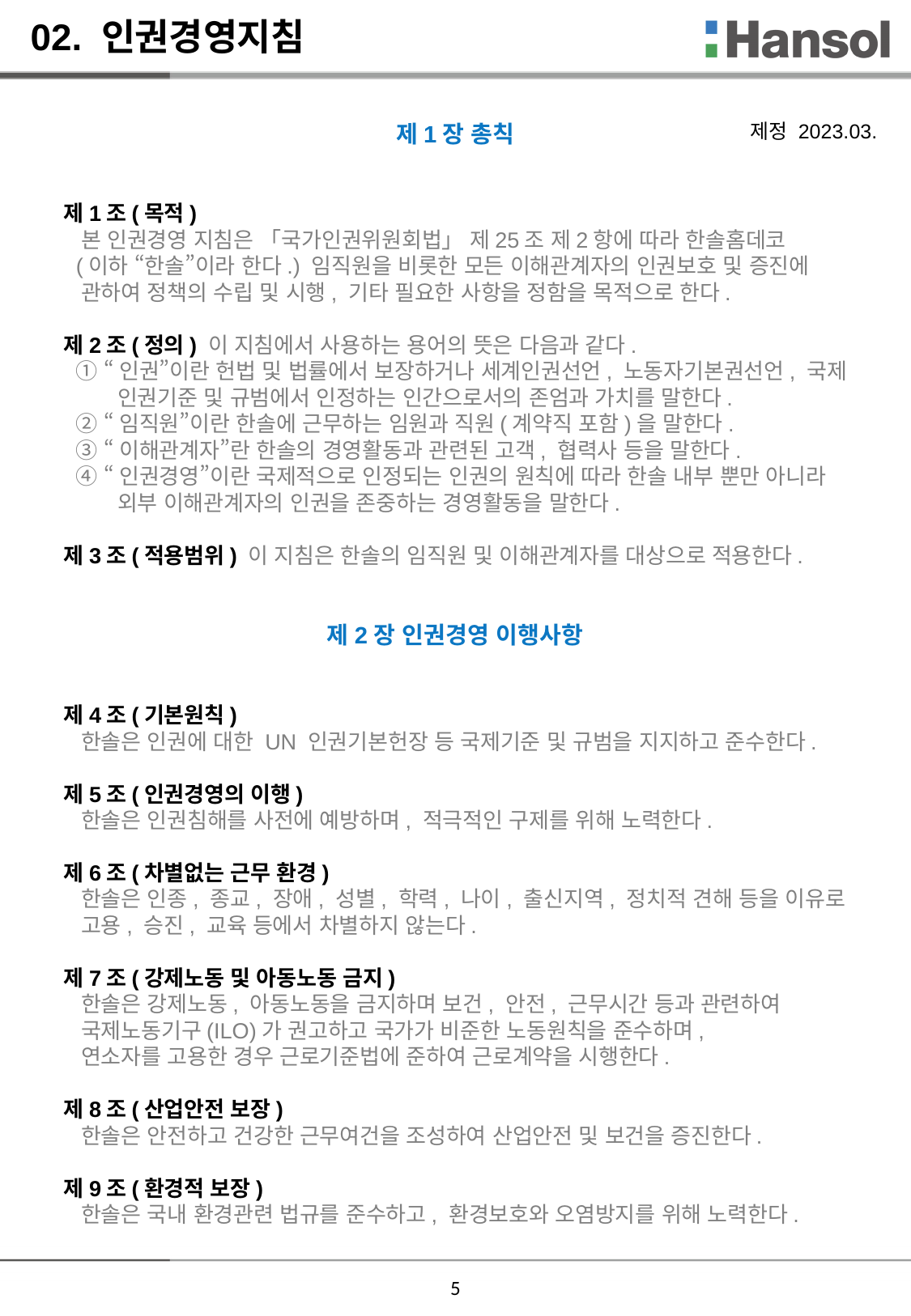

02. 인권경영지침
제1장 총칙

제1조(목적)
  본 인권경영 지침은 「국가인권위원회법」 제25조 제2항에 따라 한솔홈데코
  (이하 “한솔”이라 한다.) 임직원을 비롯한 모든 이해관계자의 인권보호 및 증진에
  관하여 정책의 수립 및 시행, 기타 필요한 사항을 정함을 목적으로 한다.

제2조(정의) 이 지침에서 사용하는 용어의 뜻은 다음과 같다.
  ① “인권”이란 헌법 및 법률에서 보장하거나 세계인권선언, 노동자기본권선언, 국제
        인권기준 및 규범에서 인정하는 인간으로서의 존엄과 가치를 말한다.
  ② “임직원”이란 한솔에 근무하는 임원과 직원(계약직 포함)을 말한다.
  ③ “이해관계자”란 한솔의 경영활동과 관련된 고객, 협력사 등을 말한다.
  ④ “인권경영”이란 국제적으로 인정되는 인권의 원칙에 따라 한솔 내부 뿐만 아니라
        외부 이해관계자의 인권을 존중하는 경영활동을 말한다.

제3조(적용범위) 이 지침은 한솔의 임직원 및 이해관계자를 대상으로 적용한다.

제2장 인권경영 이행사항

제4조(기본원칙)
  한솔은 인권에 대한 UN 인권기본헌장 등 국제기준 및 규범을 지지하고 준수한다.

제5조(인권경영의 이행)
  한솔은 인권침해를 사전에 예방하며, 적극적인 구제를 위해 노력한다.

제6조(차별없는 근무 환경)
  한솔은 인종, 종교, 장애, 성별, 학력, 나이, 출신지역, 정치적 견해 등을 이유로
  고용, 승진, 교육 등에서 차별하지 않는다.

제7조(강제노동 및 아동노동 금지)
  한솔은 강제노동, 아동노동을 금지하며 보건, 안전, 근무시간 등과 관련하여
  국제노동기구(ILO)가 권고하고 국가가 비준한 노동원칙을 준수하며,
  연소자를 고용한 경우 근로기준법에 준하여 근로계약을 시행한다.

제8조(산업안전 보장)
  한솔은 안전하고 건강한 근무여건을 조성하여 산업안전 및 보건을 증진한다.

제9조(환경적 보장)
  한솔은 국내 환경관련 법규를 준수하고, 환경보호와 오염방지를 위해 노력한다.
제정 2023.03.
5